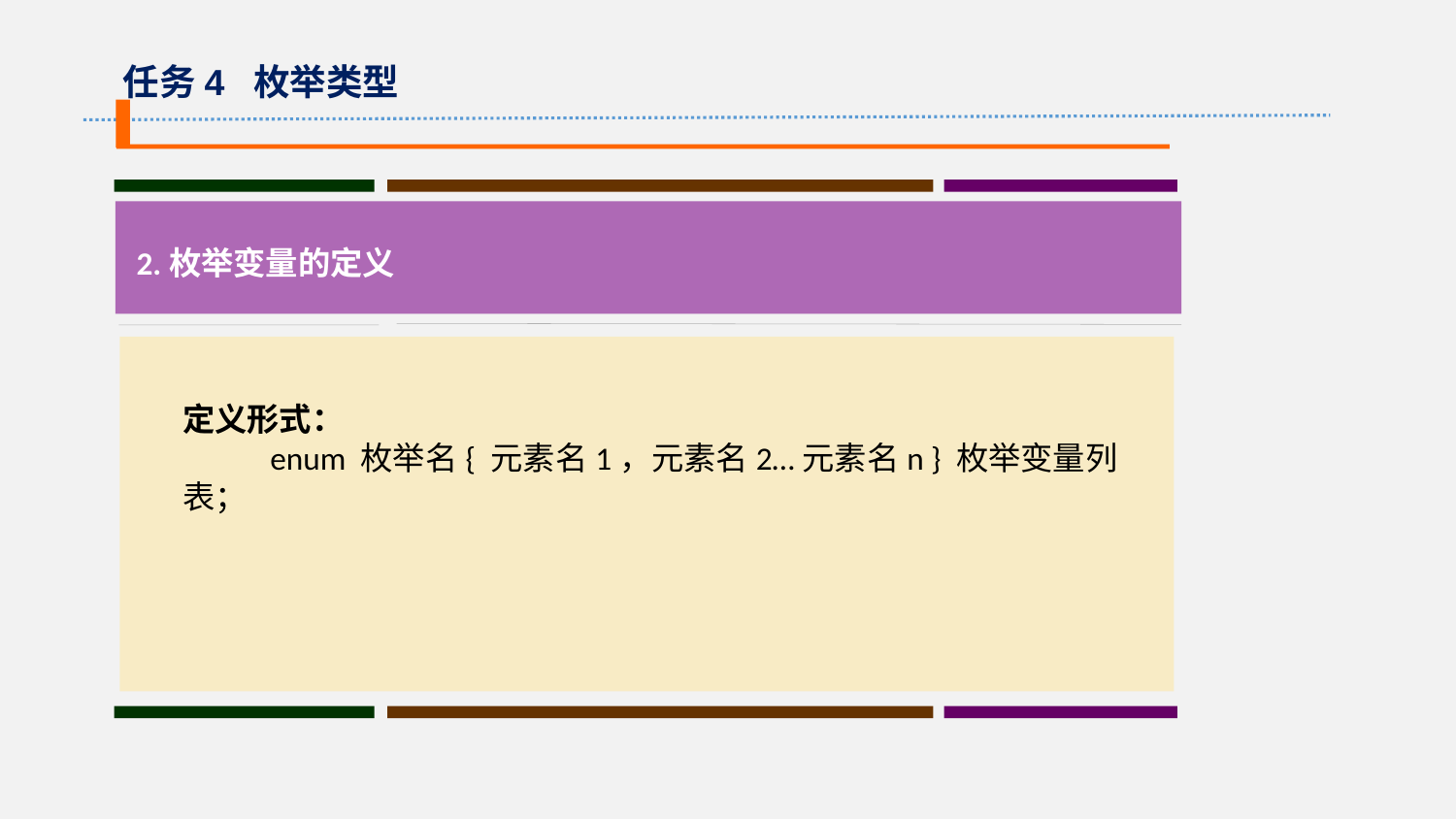

任务4  枚举类型

2.枚举变量的定义

定义形式：
            enum 枚举名{ 元素名1，元素名2…元素名n } 枚举变量列表；